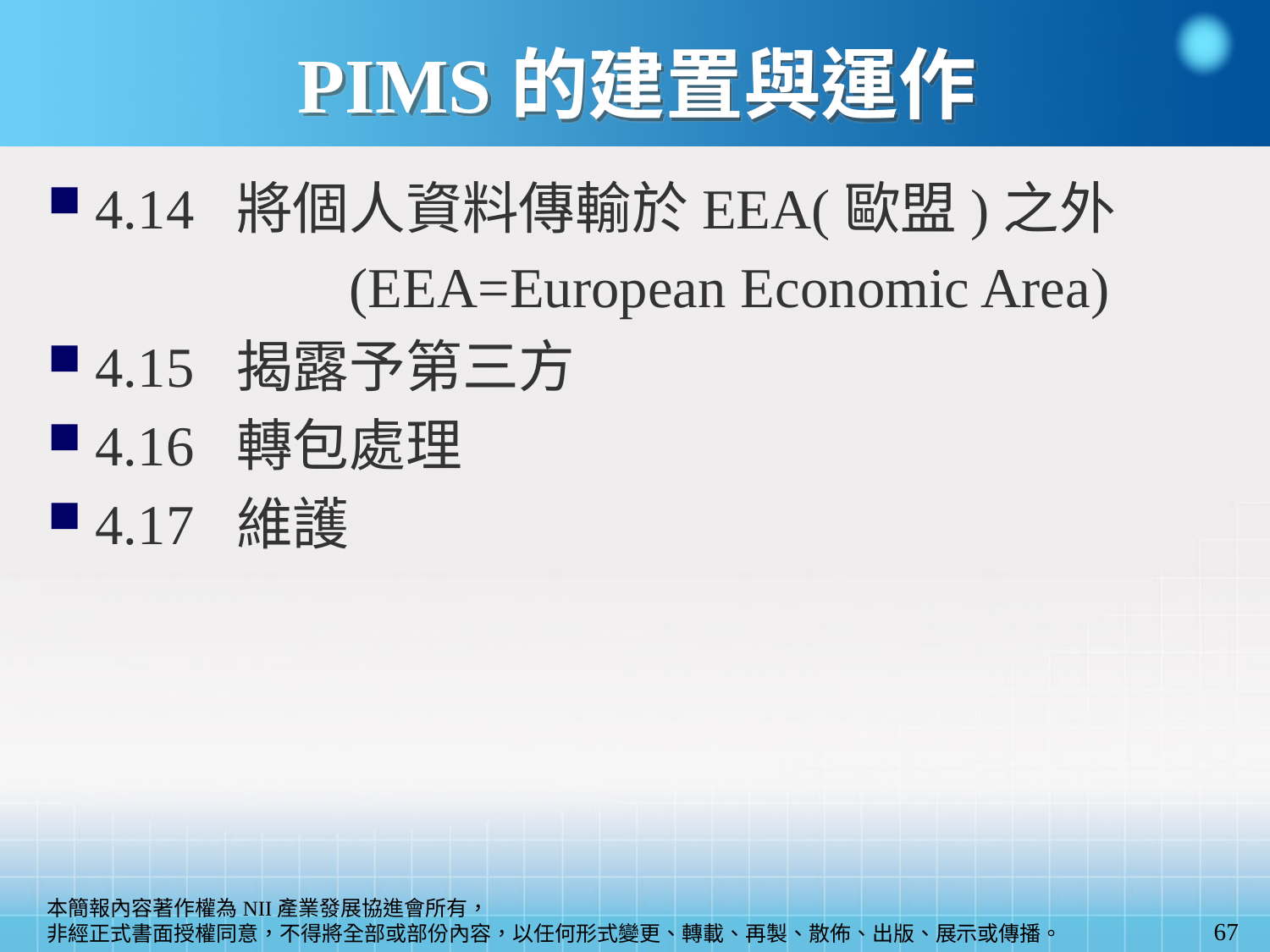

PIMS的建置與運作
4.14  將個人資料傳輸於EEA(歐盟)之外
			(EEA=European Economic Area)
4.15  揭露予第三方
4.16  轉包處理
4.17  維護

67